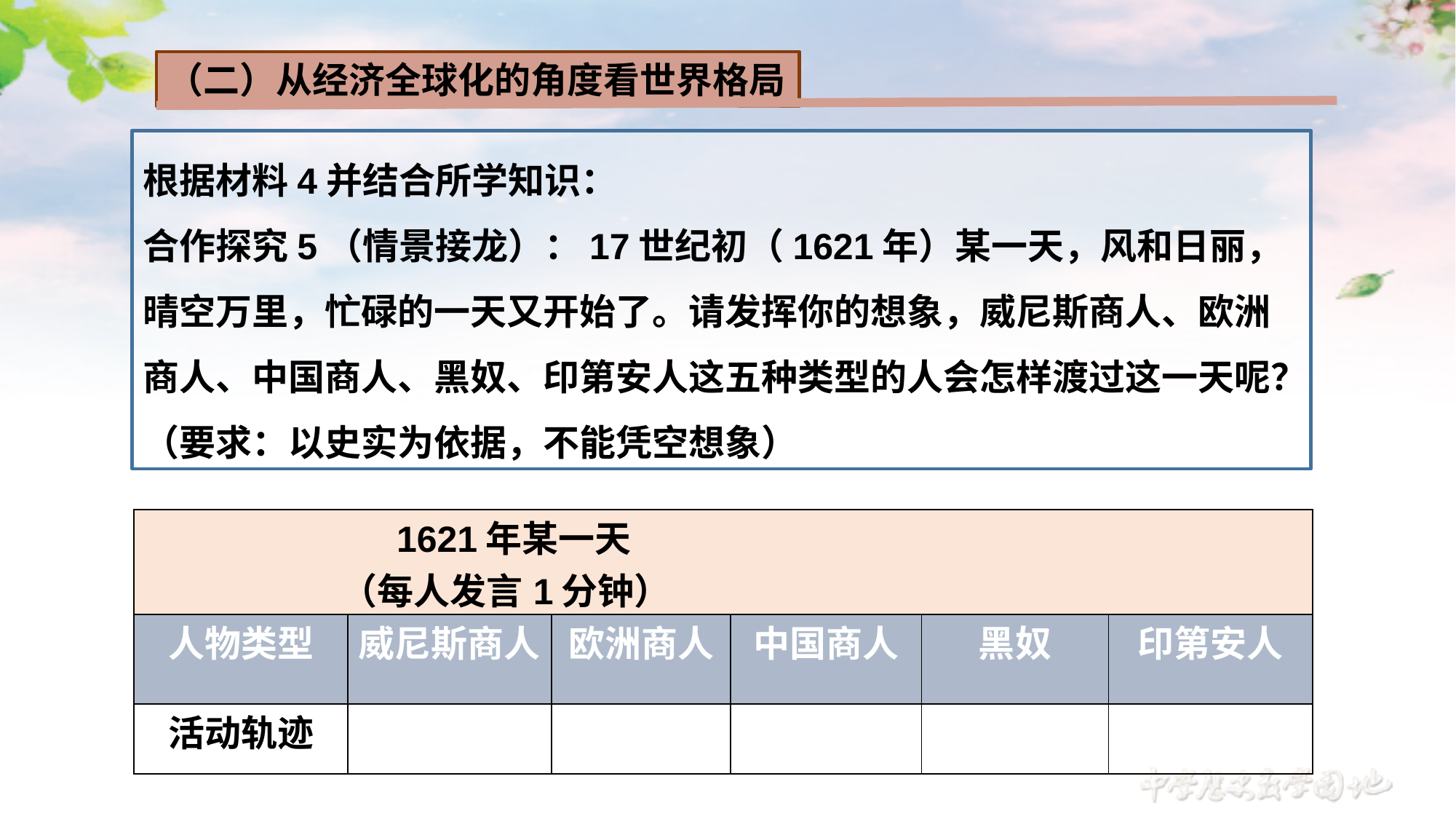

（二）从经济全球化的角度看世界格局
根据材料4并结合所学知识：
合作探究5（情景接龙）：17世纪初（1621年）某一天，风和日丽，晴空万里，忙碌的一天又开始了。请发挥你的想象，威尼斯商人、欧洲商人、中国商人、黑奴、印第安人这五种类型的人会怎样渡过这一天呢？（要求：以史实为依据，不能凭空想象）
| 1621年某一天 （每人发言1分钟） |  |  |  |  |  |
| --- | --- | --- | --- | --- | --- |
| 人物类型 | 威尼斯商人 | 欧洲商人 | 中国商人 | 黑奴 | 印第安人 |
| 活动轨迹 |  |  |  |  |  |